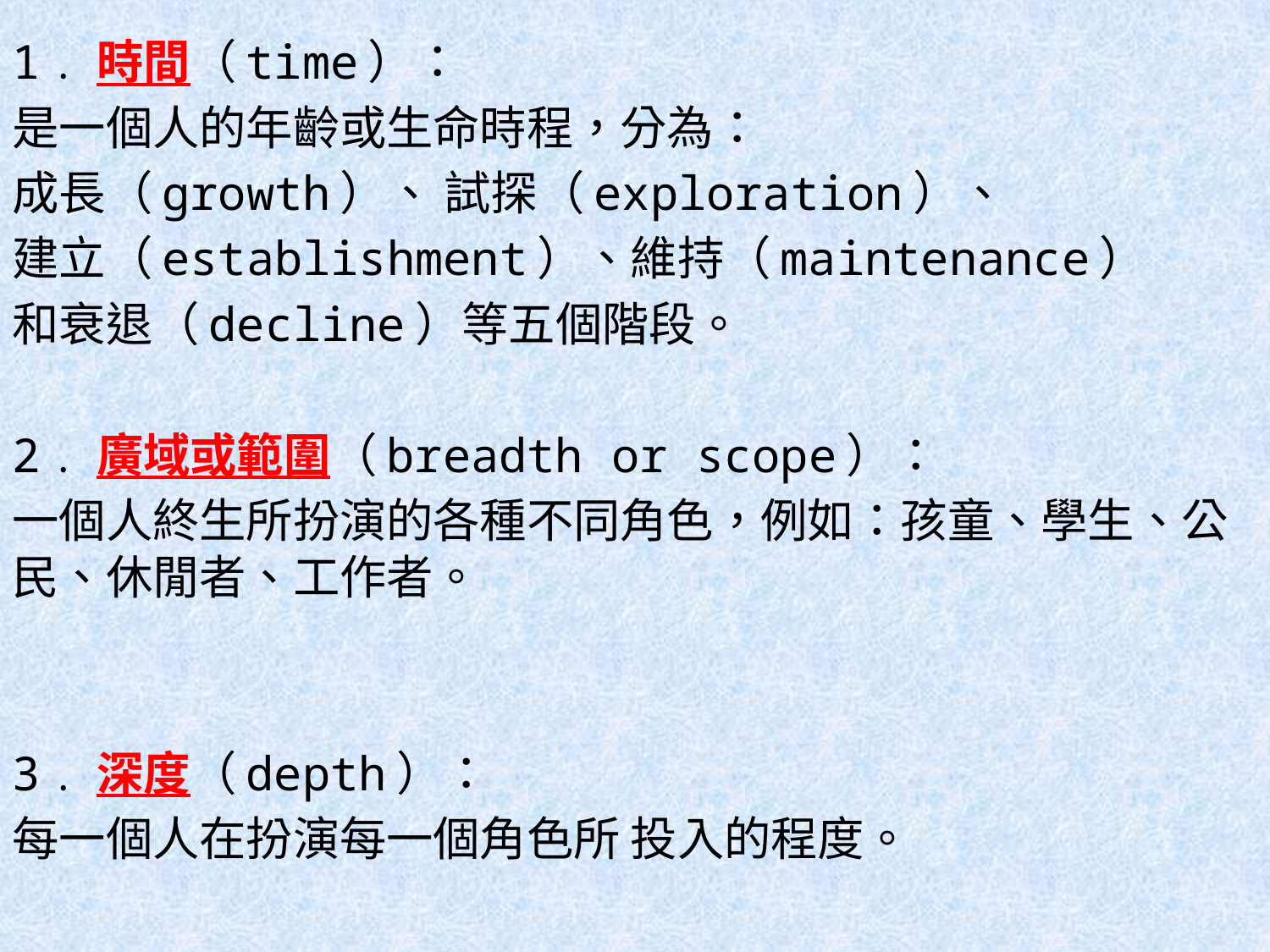

1﹒時間（time）：
是一個人的年齡或生命時程，分為：
成長（growth）、 試探（exploration）、
建立（establishment）、維持（maintenance）
和衰退（decline）等五個階段。

2﹒廣域或範圍（breadth or scope）：
一個人終生所扮演的各種不同角色，例如：孩童、學生、公民、休閒者、工作者。

3﹒深度（depth）：
每一個人在扮演每一個角色所 投入的程度。